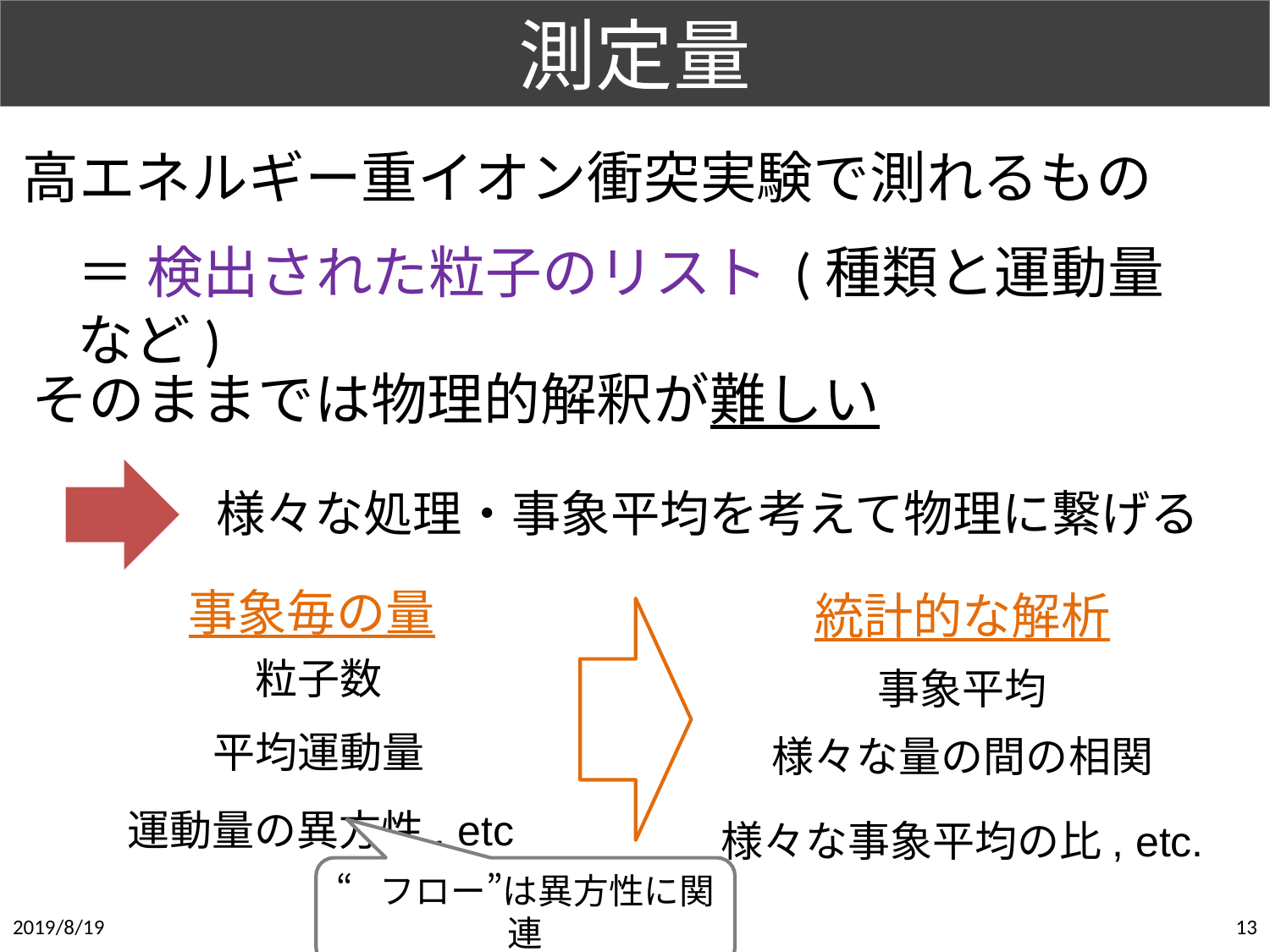

# 測定量
高エネルギー重イオン衝突実験で測れるもの
＝ 検出された粒子のリスト (種類と運動量など)
そのままでは物理的解釈が難しい

様々な処理・事象平均を考えて物理に繋げる
事象毎の量
統計的な解析
粒子数
事象平均

平均運動量
様々な量の間の相関
運動量の異方性, etc
様々な事象平均の比, etc.
“フロー”は異方性に関連
2019/8/19
13